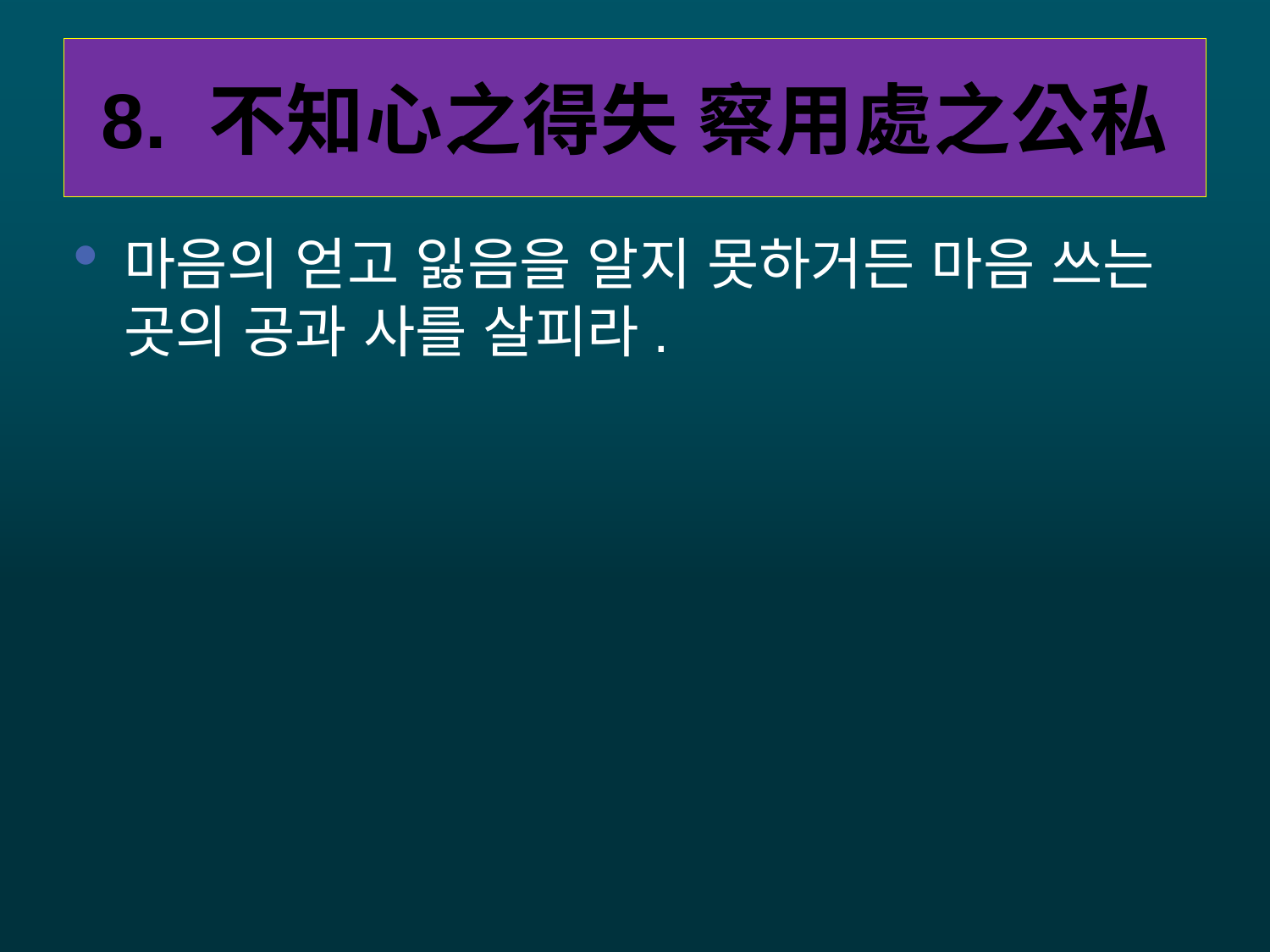

# 8. 不知心之得失 察用處之公私
마음의 얻고 잃음을 알지 못하거든 마음 쓰는 곳의 공과 사를 살피라.